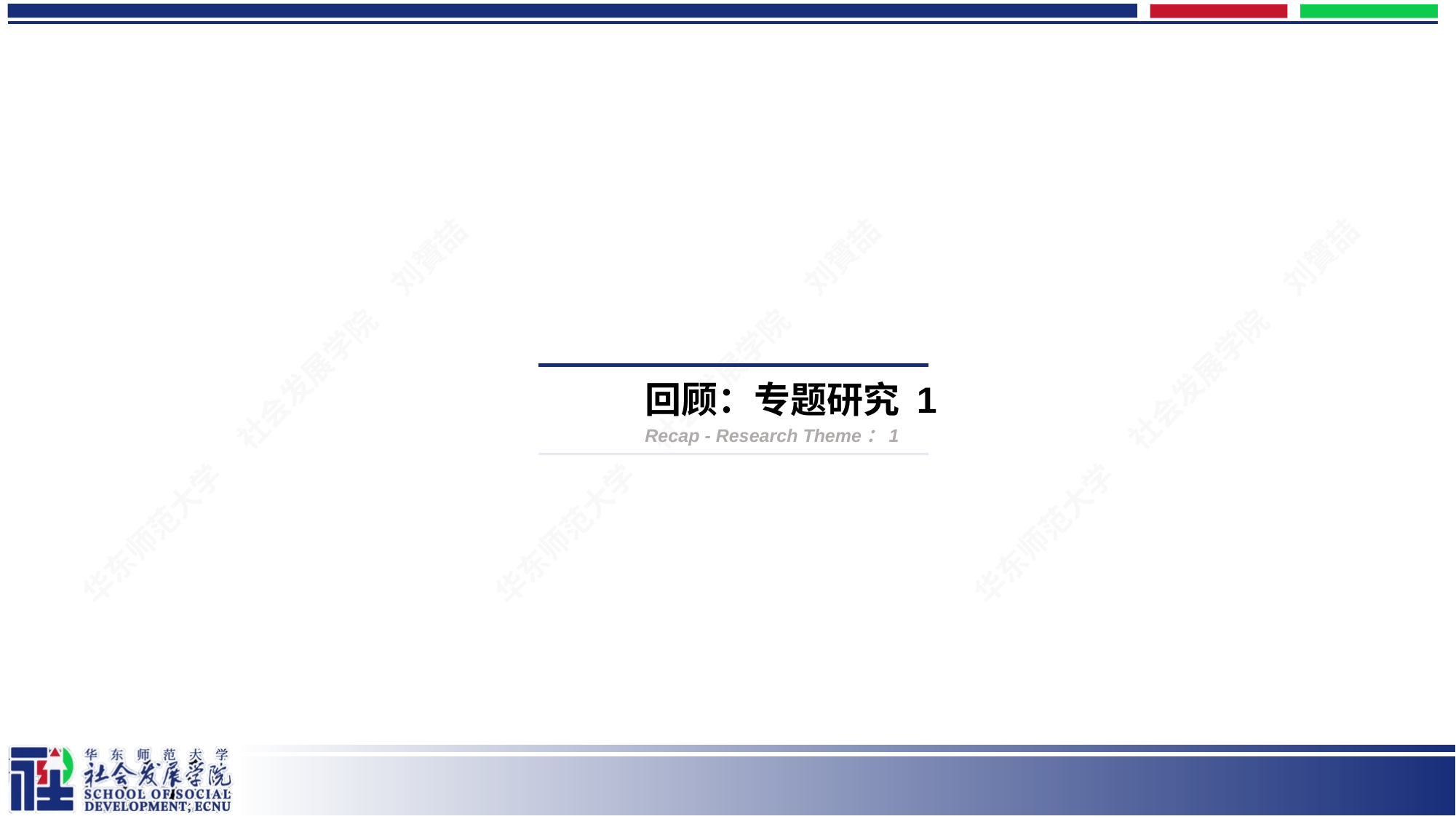

1.0
回顾：专题研究 1
Recap - Research Theme：1